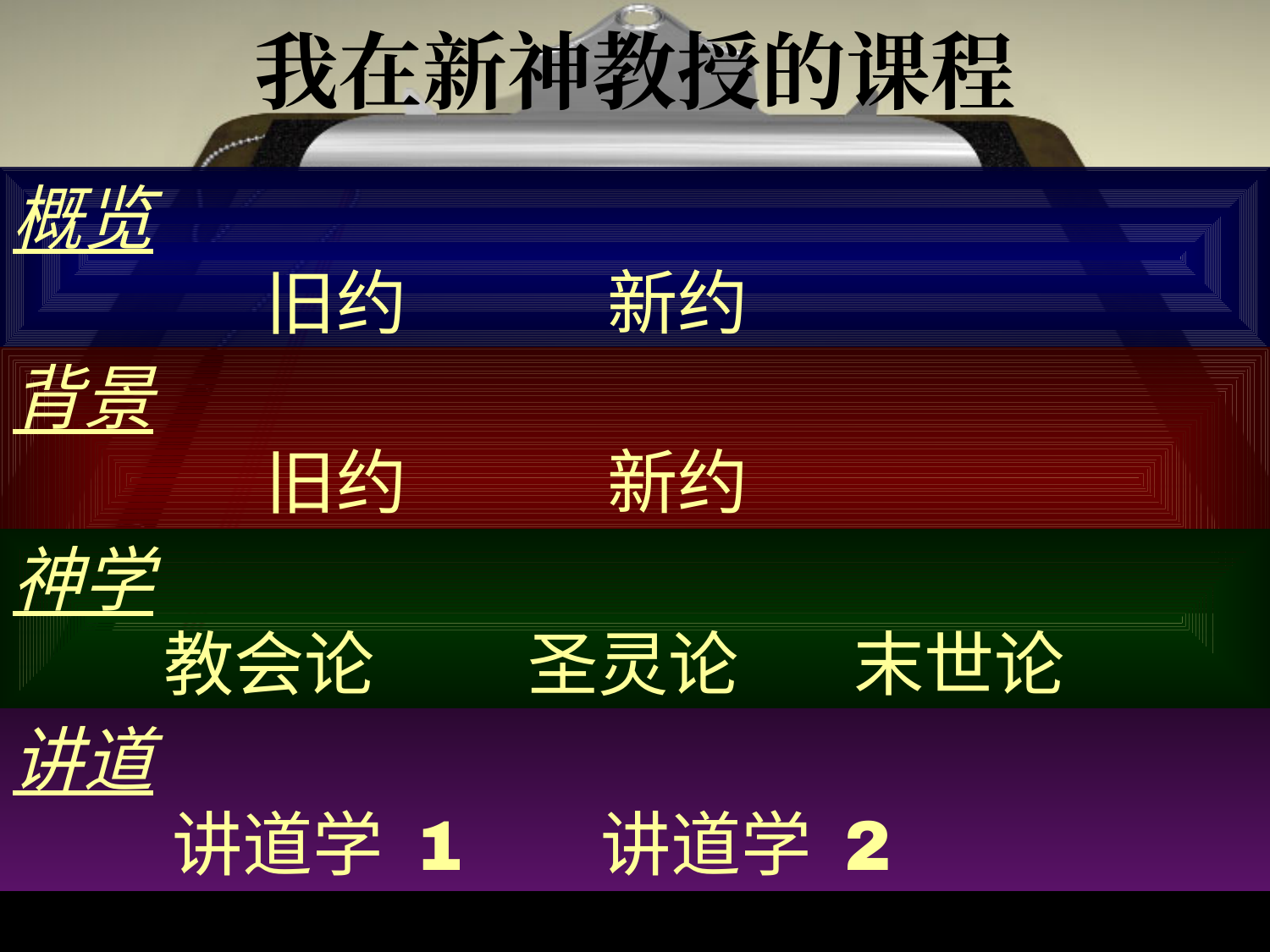

我在新神教授的课程
概览
	旧约	新约
#
背景
	旧约	新约

神学
	教会论	圣灵论	末世论
讲道
         讲道学 1	讲道学 2